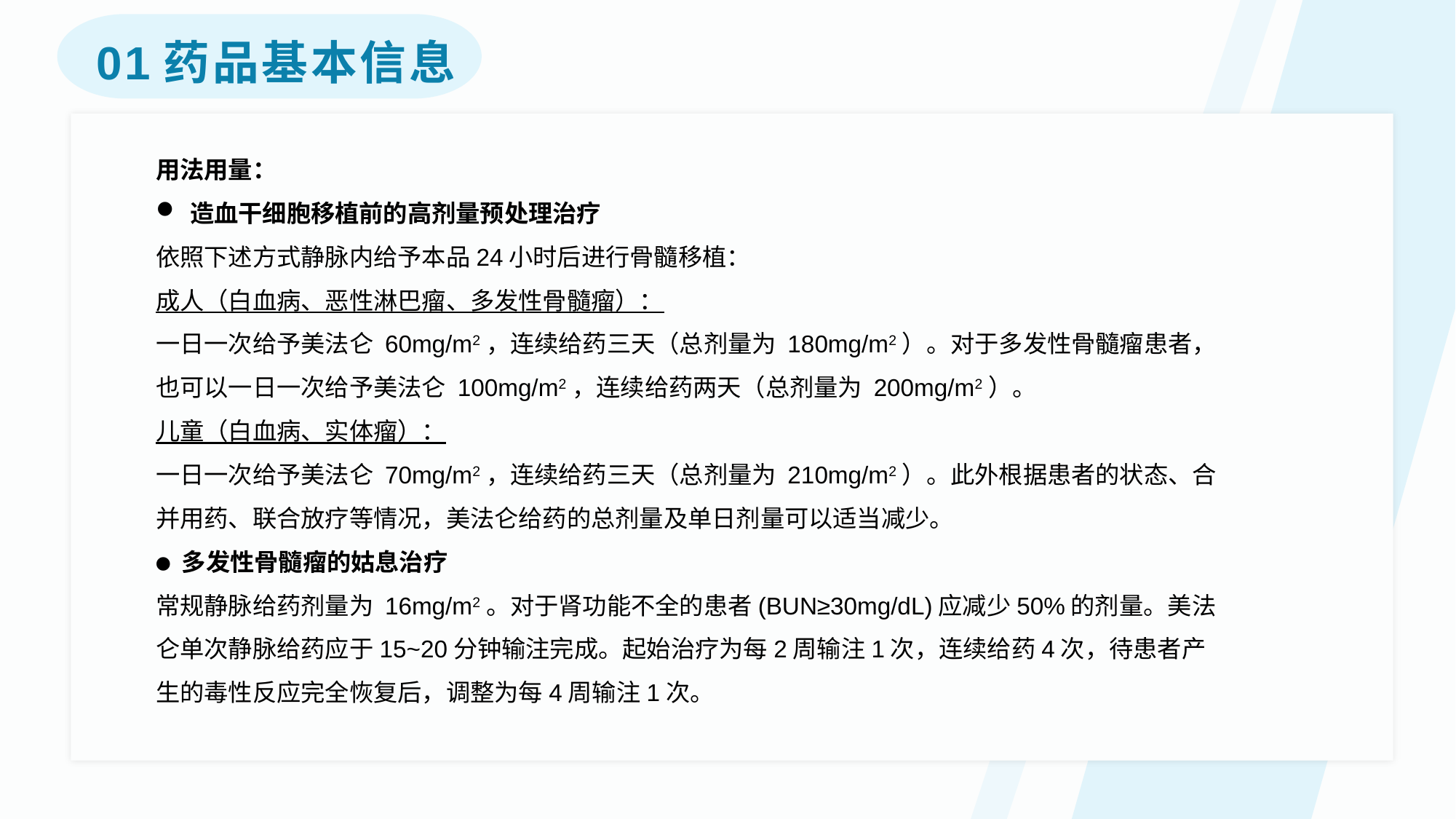

01药品基本信息

用法用量：
造血干细胞移植前的高剂量预处理治疗
依照下述方式静脉内给予本品24小时后进行骨髓移植：
成人（白血病、恶性淋巴瘤、多发性骨髓瘤）：
一日一次给予美法仑 60mg/m2，连续给药三天（总剂量为 180mg/m2）。对于多发性骨髓瘤患者，也可以一日一次给予美法仑 100mg/m2，连续给药两天（总剂量为 200mg/m2）。
儿童（白血病、实体瘤）：
一日一次给予美法仑 70mg/m2，连续给药三天（总剂量为 210mg/m2）。此外根据患者的状态、合并用药、联合放疗等情况，美法仑给药的总剂量及单日剂量可以适当减少。
⚫ 多发性骨髓瘤的姑息治疗
常规静脉给药剂量为 16mg/m2。对于肾功能不全的患者(BUN≥30mg/dL)应减少50%的剂量。美法仑单次静脉给药应于15~20分钟输注完成。起始治疗为每2周输注1次，连续给药4次，待患者产生的毒性反应完全恢复后，调整为每4周输注1次。